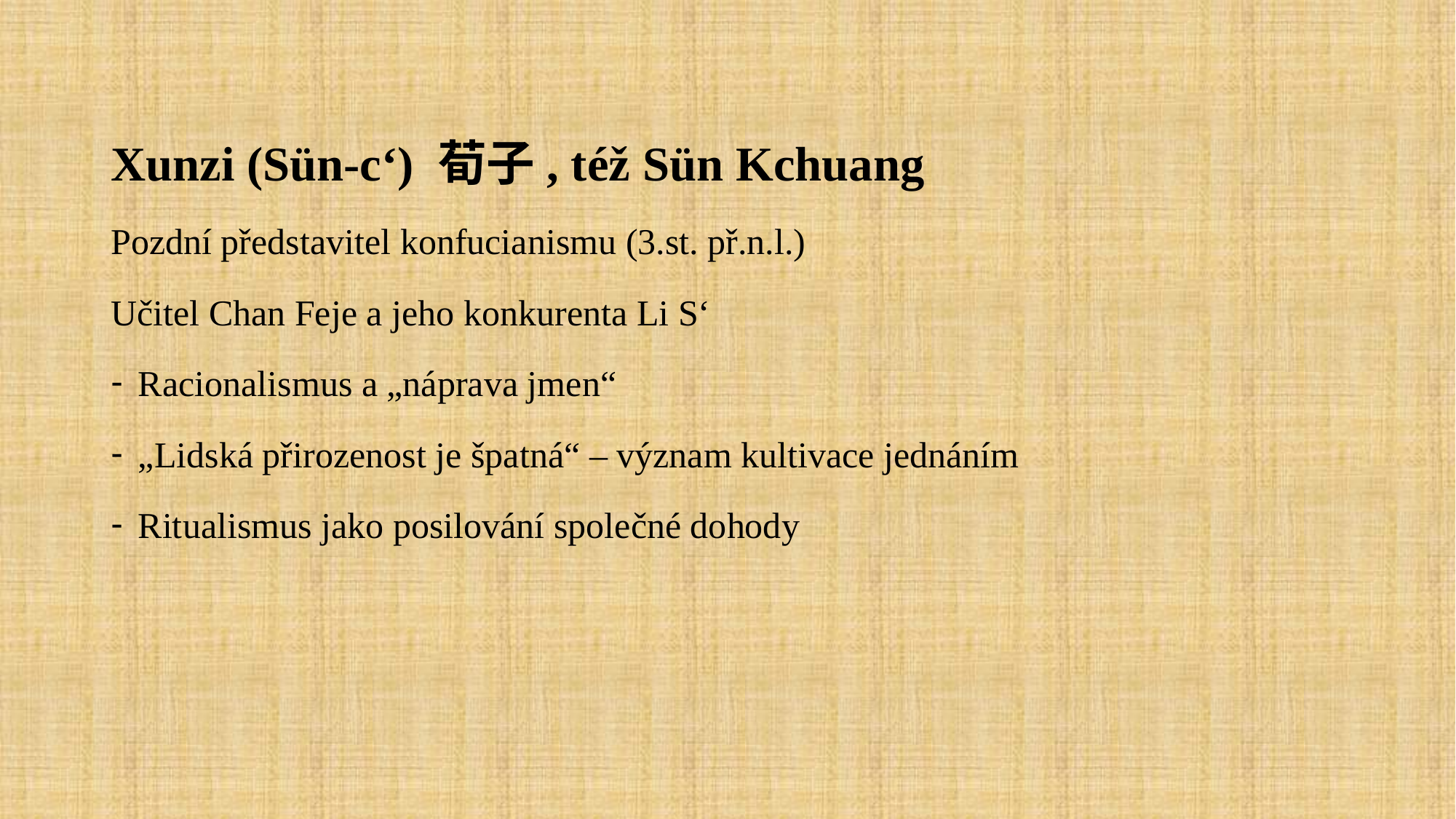

Xunzi (Sün-c‘) 荀子, též Sün Kchuang
Pozdní představitel konfucianismu (3.st. př.n.l.)
Učitel Chan Feje a jeho konkurenta Li S‘
Racionalismus a „náprava jmen“
„Lidská přirozenost je špatná“ – význam kultivace jednáním
Ritualismus jako posilování společné dohody